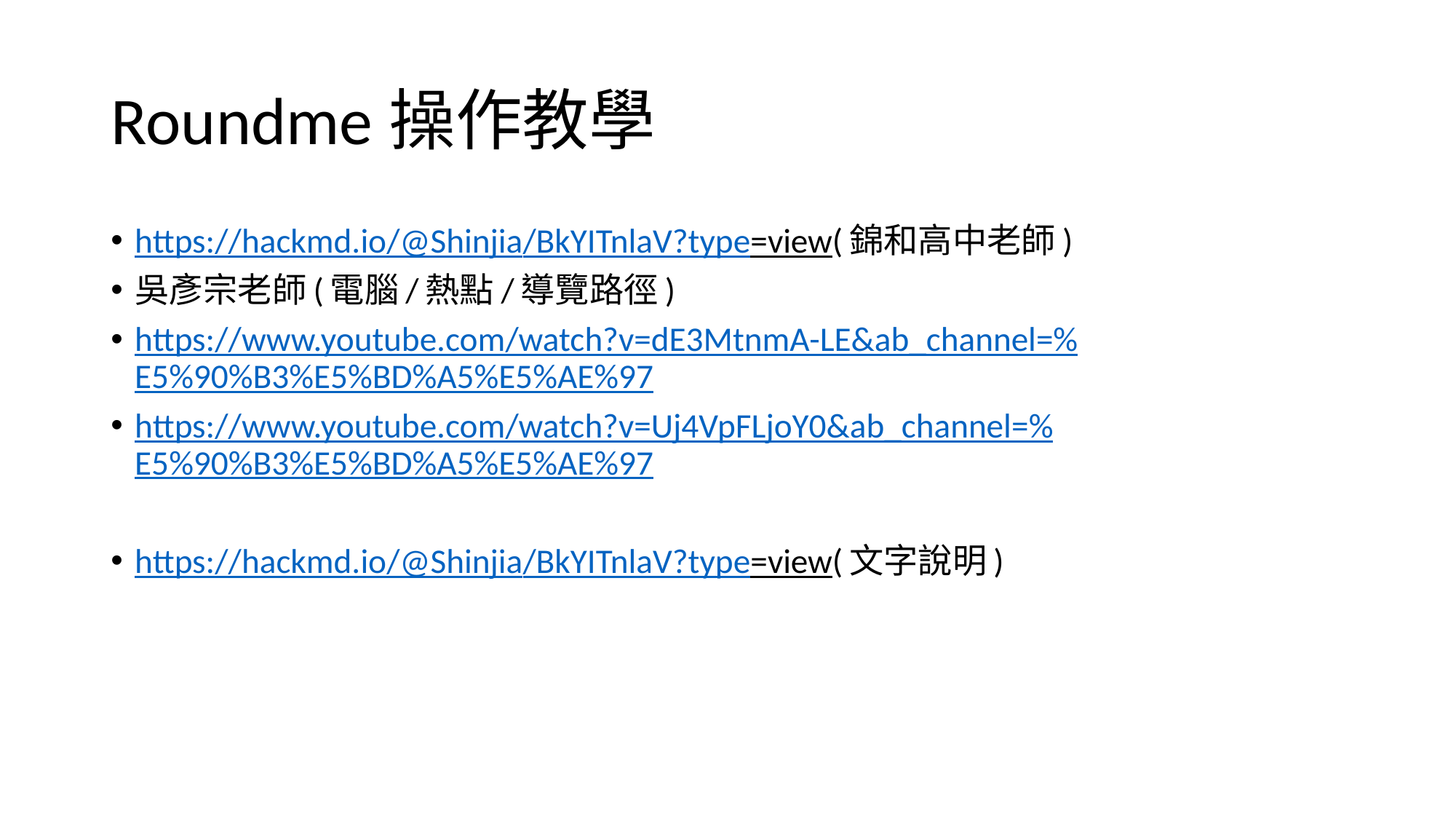

# Roundme操作教學
https://hackmd.io/@Shinjia/BkYITnlaV?type=view(錦和高中老師)
吳彥宗老師(電腦/熱點/導覽路徑)
https://www.youtube.com/watch?v=dE3MtnmA-LE&ab_channel=%E5%90%B3%E5%BD%A5%E5%AE%97
https://www.youtube.com/watch?v=Uj4VpFLjoY0&ab_channel=%E5%90%B3%E5%BD%A5%E5%AE%97

https://hackmd.io/@Shinjia/BkYITnlaV?type=view(文字說明)